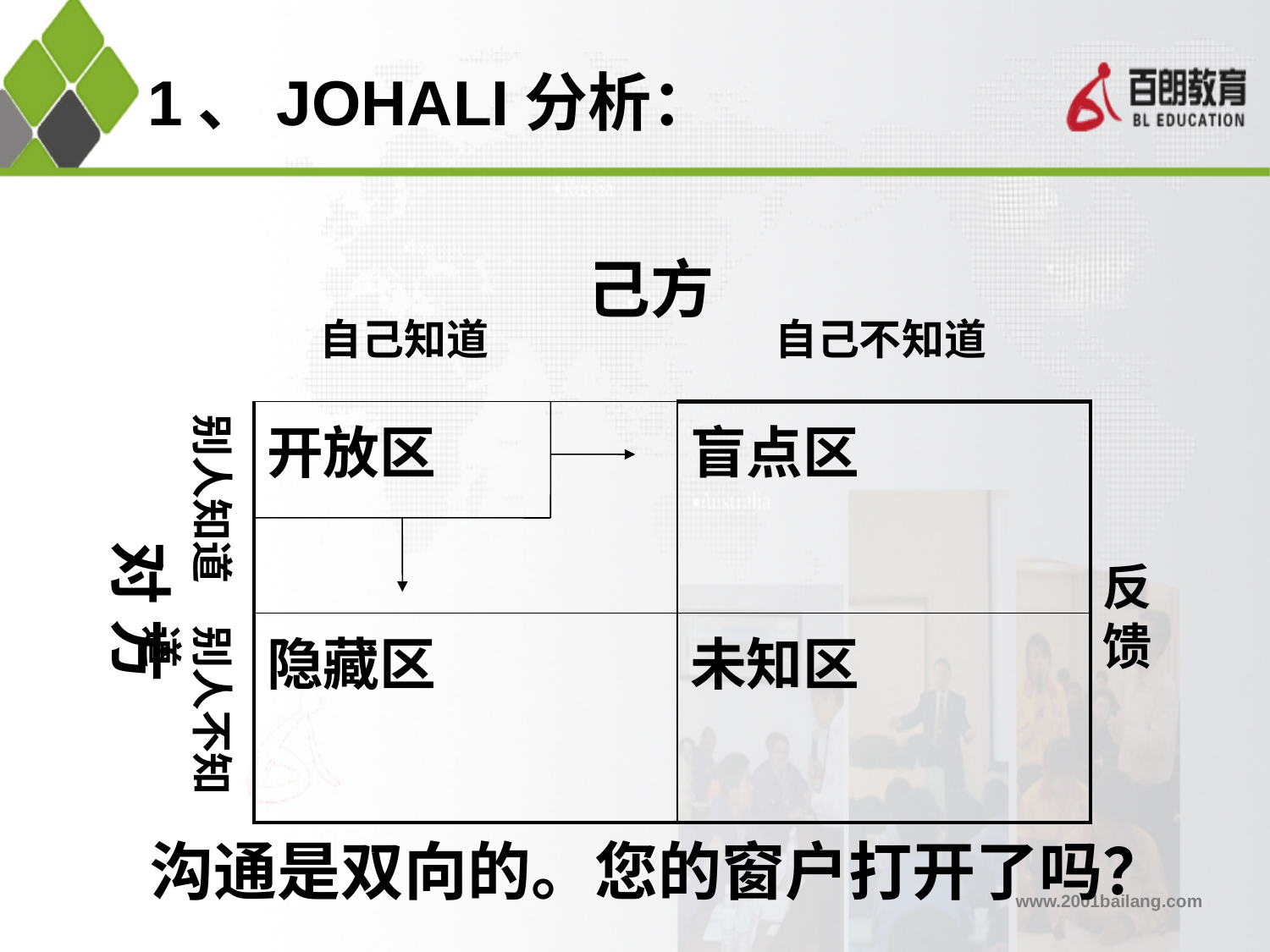

1、JOHALI分析：

       己方
自己知道
自己不知道
别人知道
| 开放区 | 盲点区 |
| --- | --- |
| 隐藏区 | 未知区 |

对 方
反馈
别人不知道
沟通是双向的。您的窗户打开了吗？